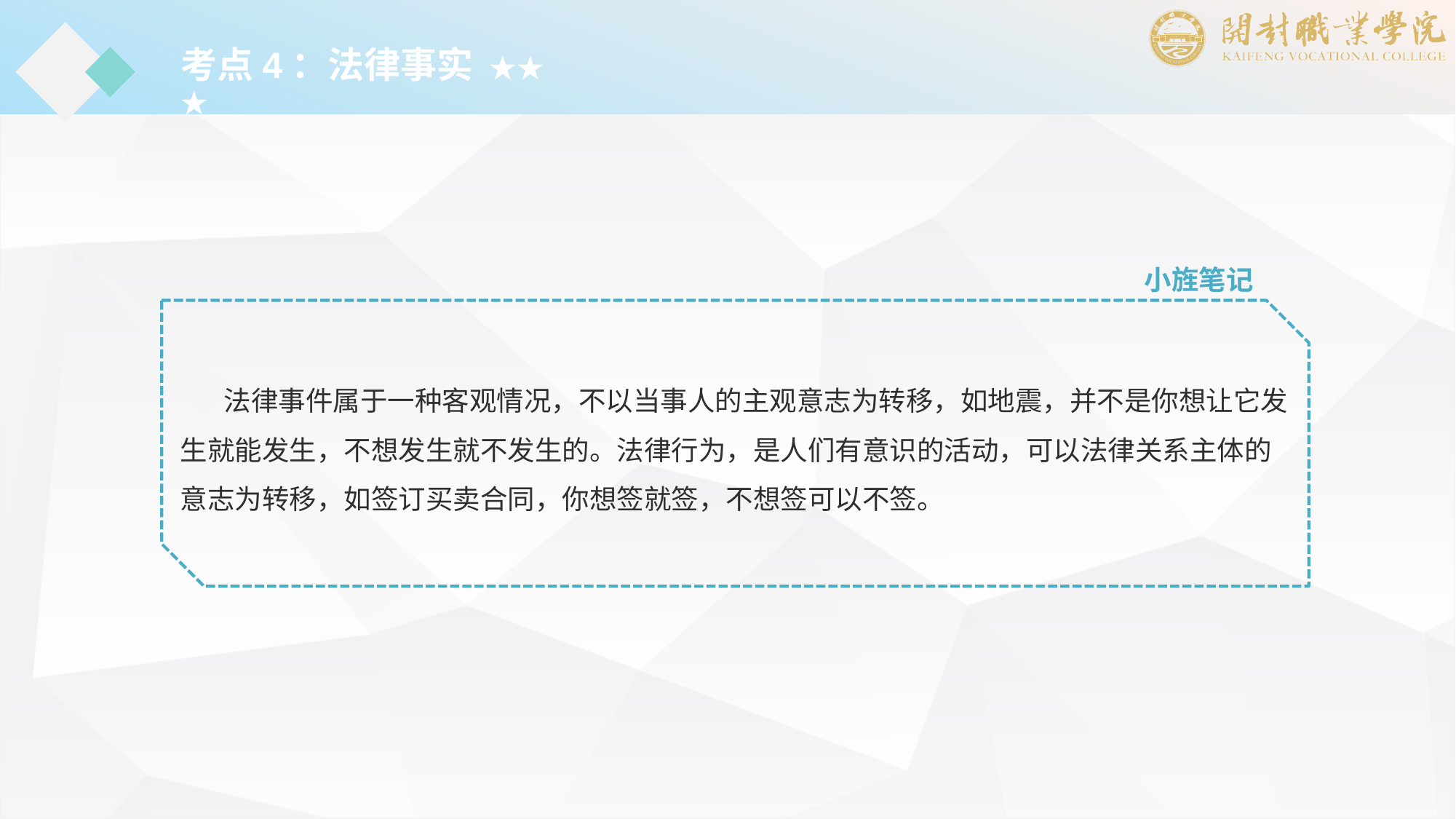

考点4：法律事实  ★★★
小旌笔记

      法律事件属于一种客观情况，不以当事人的主观意志为转移，如地震，并不是你想让它发生就能发生，不想发生就不发生的。法律行为，是人们有意识的活动，可以法律关系主体的意志为转移，如签订买卖合同，你想签就签，不想签可以不签。